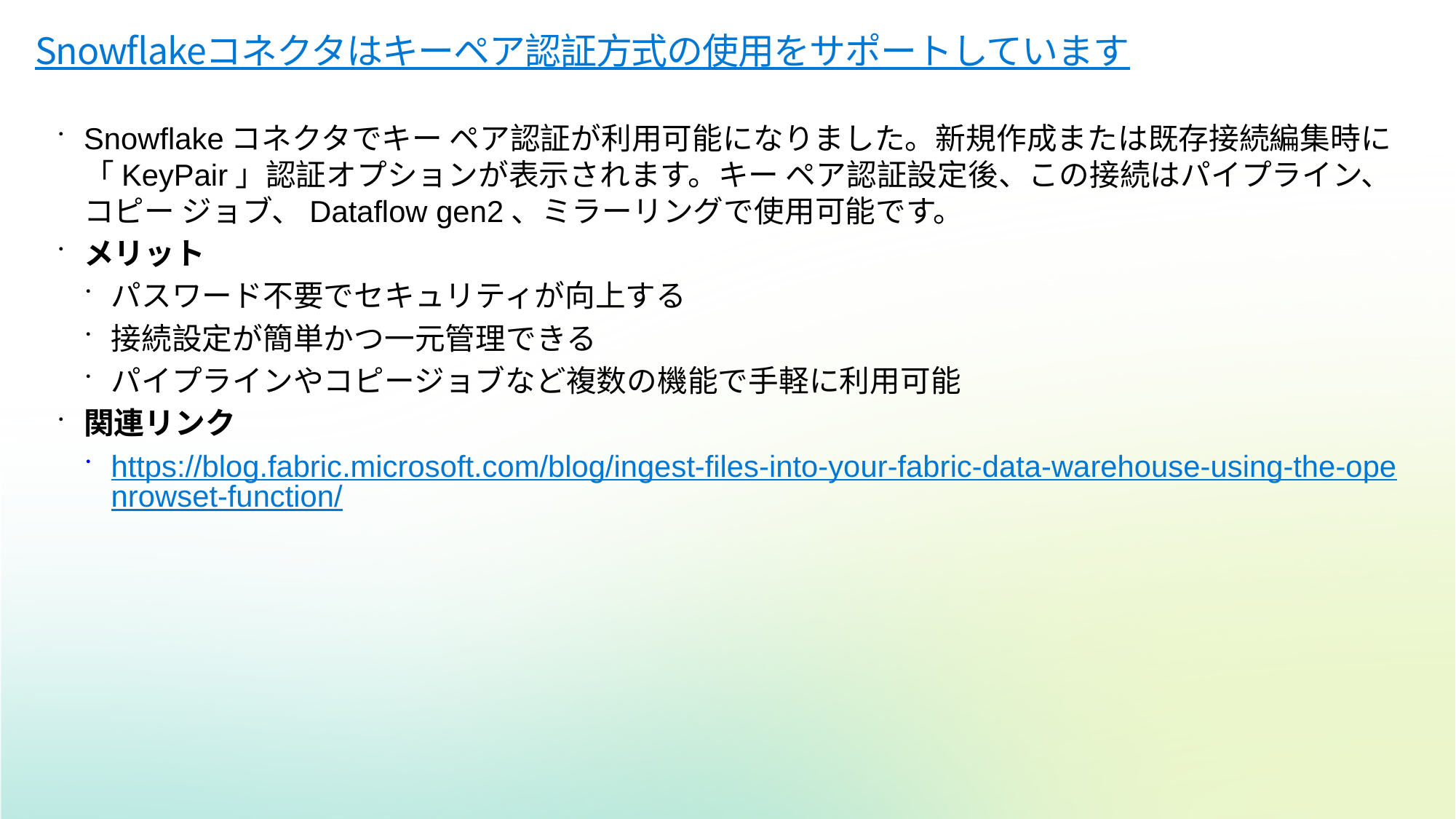

# Snowflakeコネクタはキーペア認証方式の使用をサポートしています
Snowflakeコネクタでキー ペア認証が利用可能になりました。新規作成または既存接続編集時に「KeyPair」認証オプションが表示されます。キー ペア認証設定後、この接続はパイプライン、コピー ジョブ、Dataflow gen2、ミラーリングで使用可能です。
メリット
パスワード不要でセキュリティが向上する
接続設定が簡単かつ一元管理できる
パイプラインやコピージョブなど複数の機能で手軽に利用可能
関連リンク
https://blog.fabric.microsoft.com/blog/ingest-files-into-your-fabric-data-warehouse-using-the-openrowset-function/